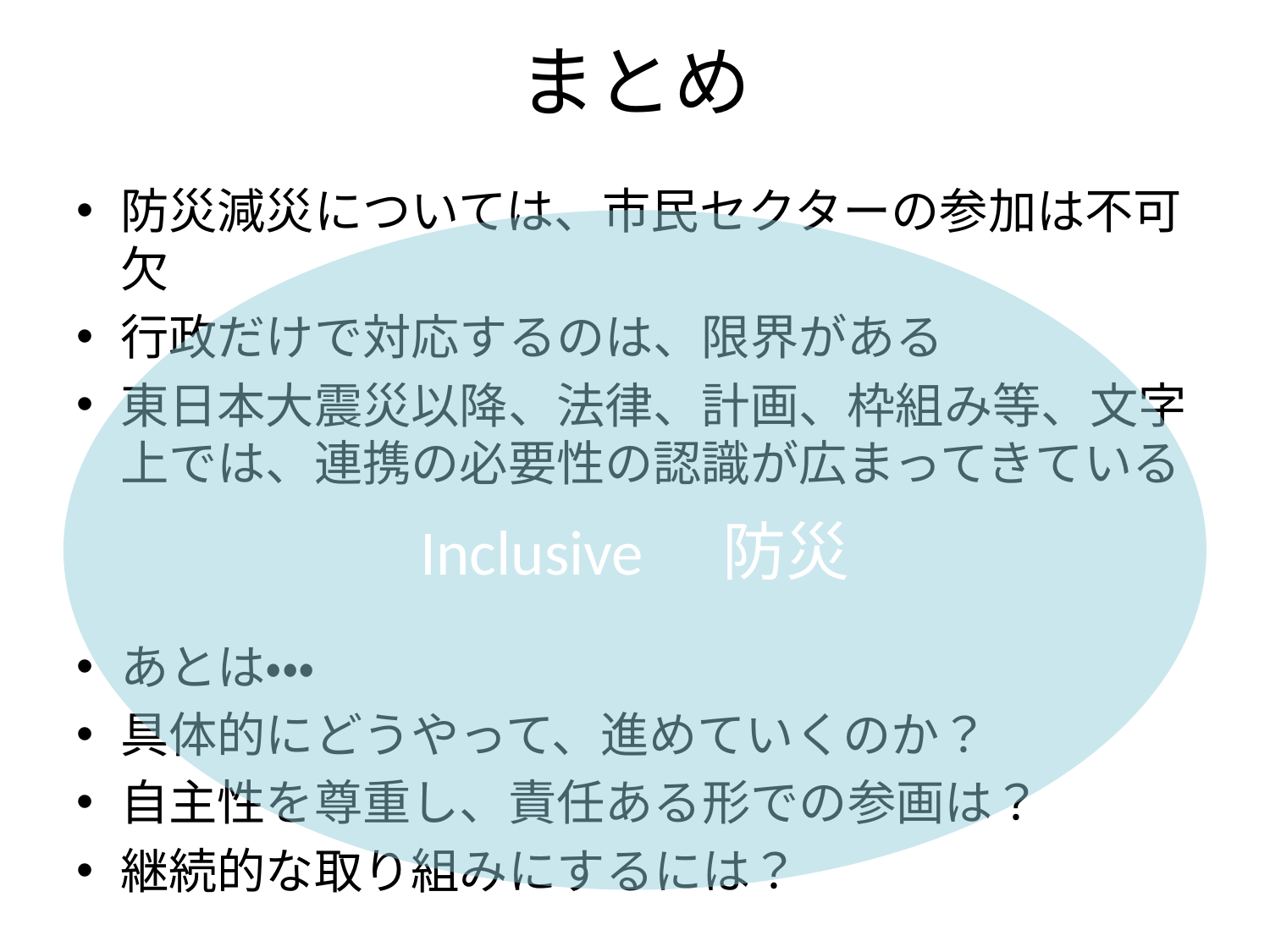

# まとめ
防災減災については、市民セクターの参加は不可欠
行政だけで対応するのは、限界がある
東日本大震災以降、法律、計画、枠組み等、文字上では、連携の必要性の認識が広まってきている

あとは・・・
具体的にどうやって、進めていくのか？
自主性を尊重し、責任ある形での参画は？
継続的な取り組みにするには？

Inclusive　防災